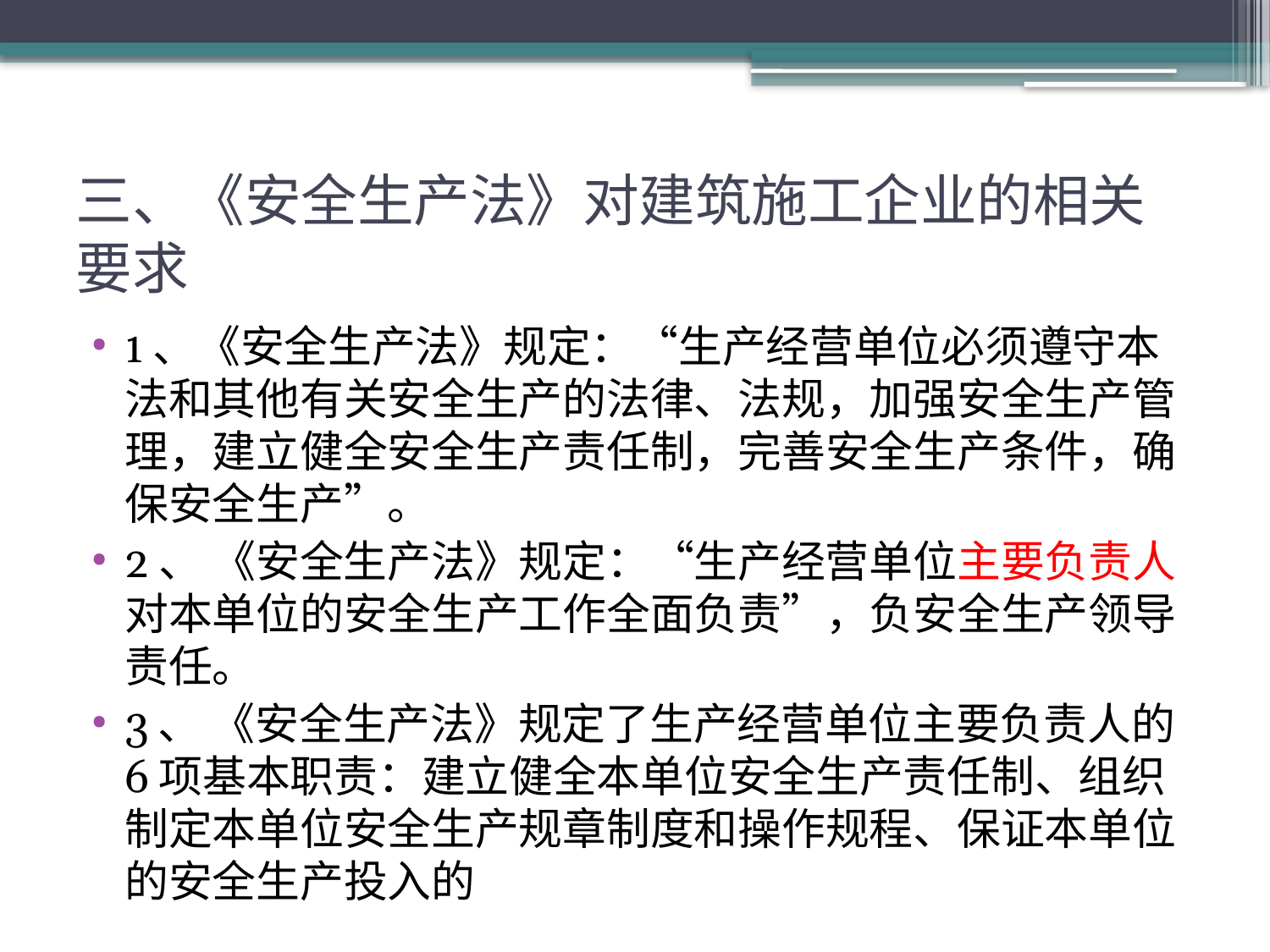

# 三、《安全生产法》对建筑施工企业的相关要求
1、《安全生产法》规定：“生产经营单位必须遵守本法和其他有关安全生产的法律、法规，加强安全生产管理，建立健全安全生产责任制，完善安全生产条件，确保安全生产”。
2、 《安全生产法》规定：“生产经营单位主要负责人对本单位的安全生产工作全面负责”，负安全生产领导责任。
3、 《安全生产法》规定了生产经营单位主要负责人的6项基本职责：建立健全本单位安全生产责任制、组织制定本单位安全生产规章制度和操作规程、保证本单位的安全生产投入的